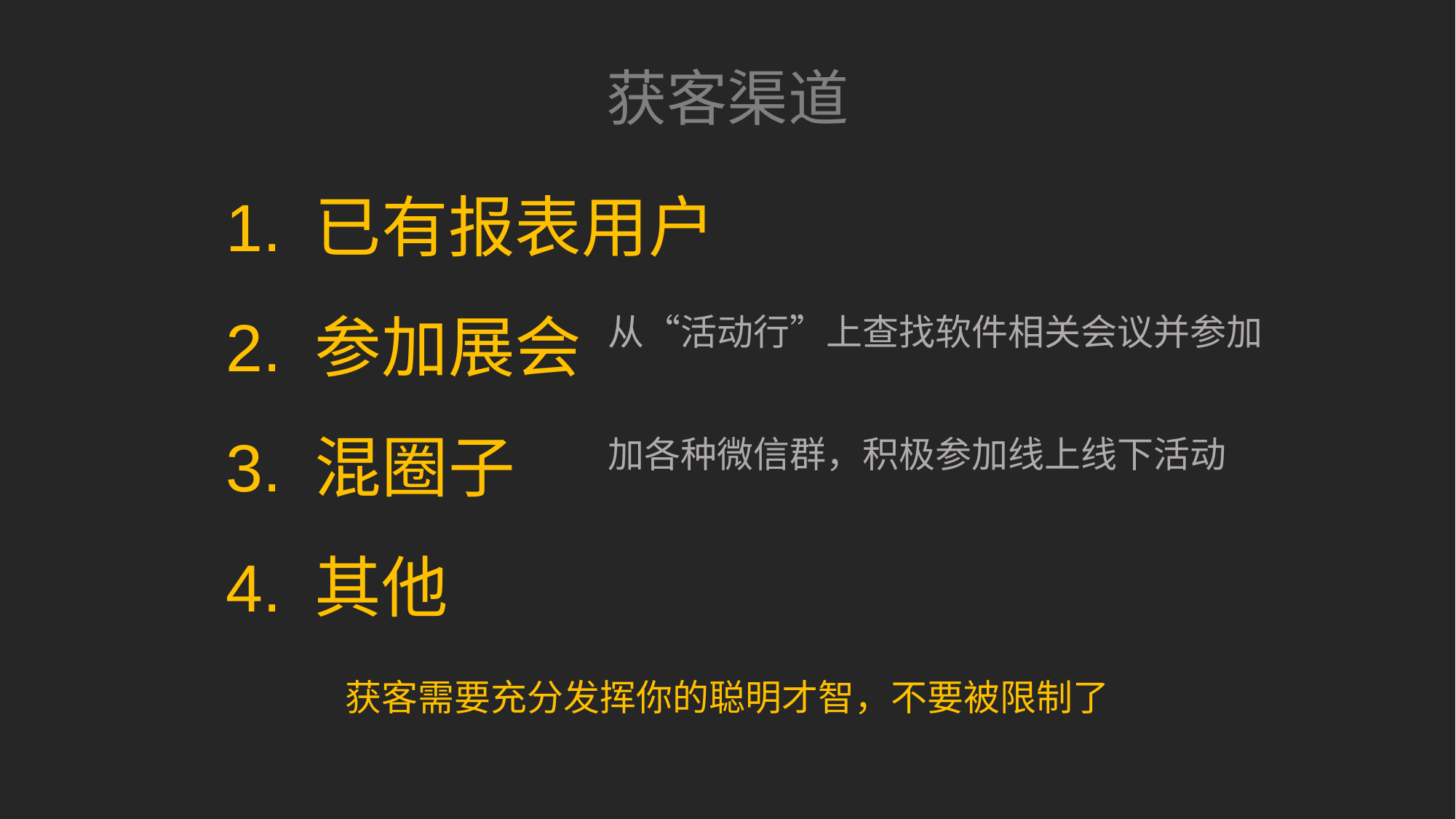

获客渠道
已有报表用户
参加展会
混圈子
其他
从“活动行”上查找软件相关会议并参加
加各种微信群，积极参加线上线下活动
获客需要充分发挥你的聪明才智，不要被限制了